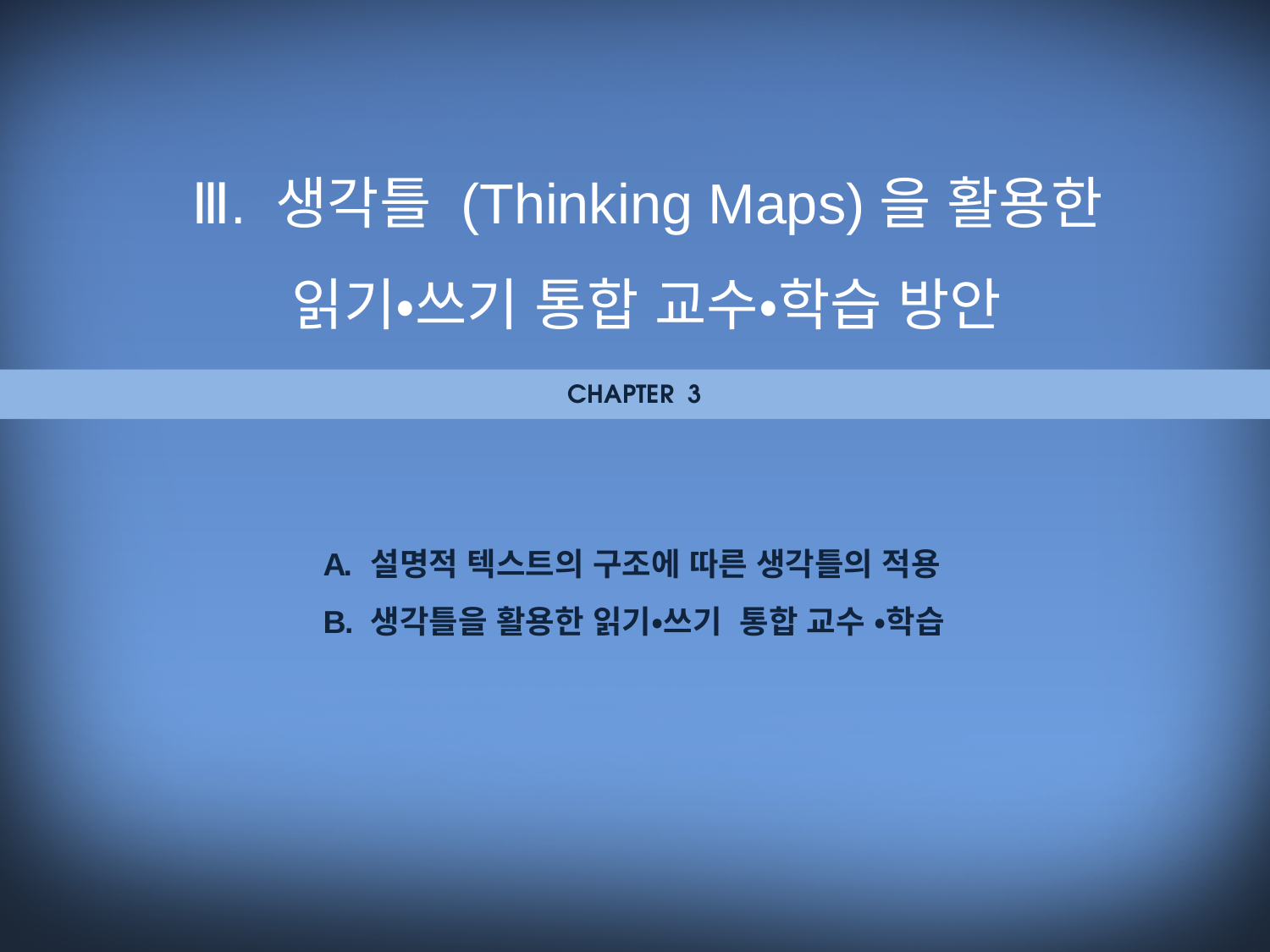

Ⅲ. 생각틀 (Thinking Maps)을 활용한  읽기•쓰기 통합 교수•학습 방안

CHAPTER  3

설명적 텍스트의 구조에 따른 생각틀의 적용
생각틀을 활용한 읽기•쓰기  통합 교수 •학습